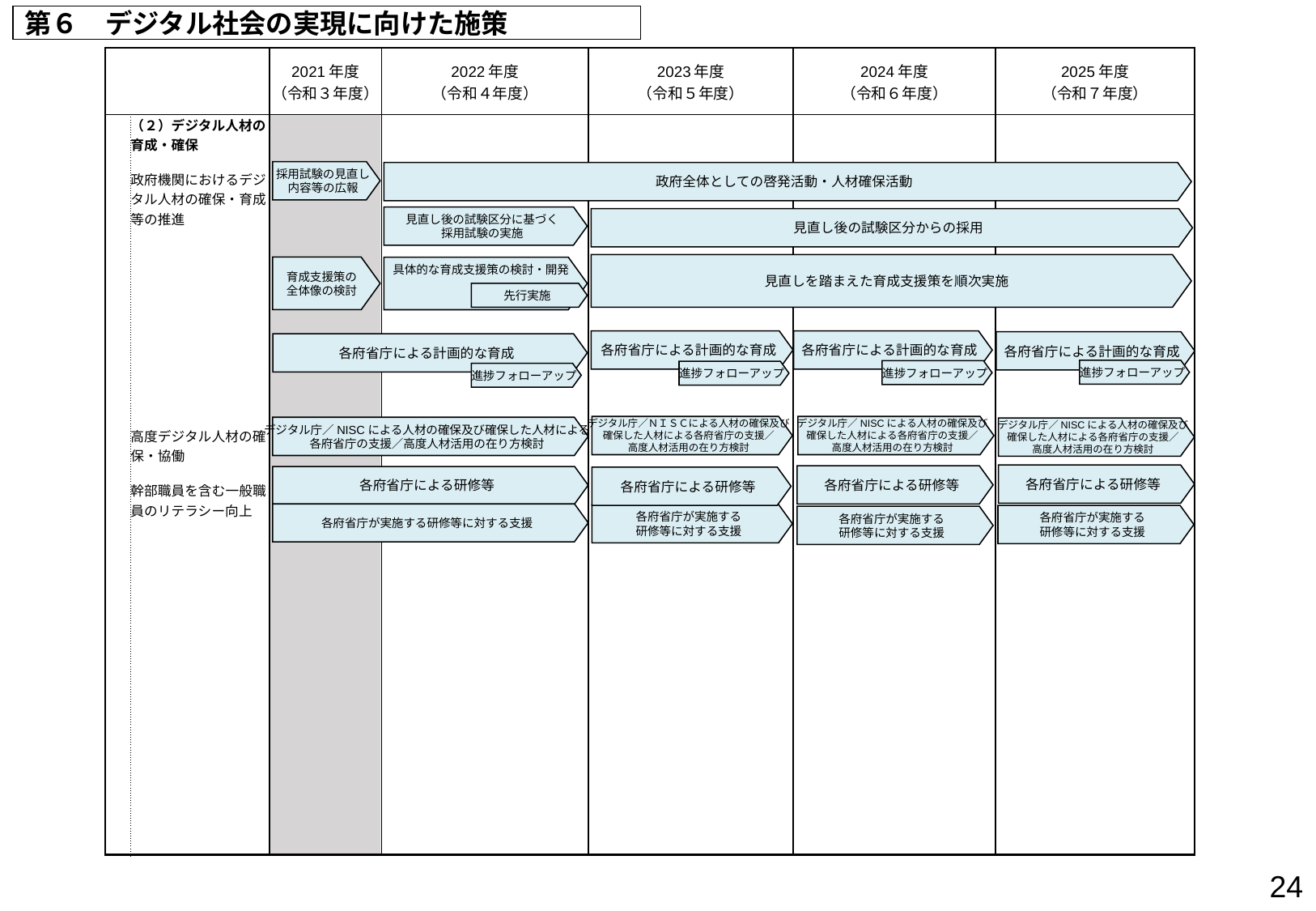

第６　デジタル社会の実現に向けた施策
|  |  | 2021年度 （令和３年度） | 2022年度 （令和４年度） | 2023年度 （令和５年度） | 2024年度 （令和６年度） | 2025年度 （令和７年度） |
| --- | --- | --- | --- | --- | --- | --- |
|  | （２）デジタル人材の育成・確保 政府機関におけるデジタル人材の確保・育成等の推進 高度デジタル人材の確保・協働 幹部職員を含む一般職員のリテラシー向上 |  |  |  |  |  |

採用試験の見直し
内容等の広報
政府全体としての啓発活動・人材確保活動
見直し後の試験区分に基づく
採用試験の実施
見直し後の試験区分からの採用
見直しを踏まえた育成支援策を順次実施
育成支援策の
全体像の検討
具体的な育成支援策の検討・開発

先行実施
各府省庁による計画的な育成
各府省庁による計画的な育成
各府省庁による計画的な育成
各府省庁による計画的な育成
進捗フォローアップ
進捗フォローアップ
進捗フォローアップ
進捗フォローアップ
デジタル庁／ＮＩＳＣによる人材の確保及び
確保した人材による各府省庁の支援／
高度人材活用の在り方検討
デジタル庁／NISCによる人材の確保及び
確保した人材による各府省庁の支援／
高度人材活用の在り方検討
デジタル庁／NISCによる人材の確保及び確保した人材による
各府省庁の支援／高度人材活用の在り方検討
デジタル庁／NISCによる人材の確保及び
確保した人材による各府省庁の支援／
高度人材活用の在り方検討
各府省庁による研修等
各府省庁による研修等
各府省庁による研修等
各府省庁による研修等
各府省庁が実施する研修等に対する支援
各府省庁が実施する
研修等に対する支援
各府省庁が実施する
研修等に対する支援
各府省庁が実施する
研修等に対する支援
24